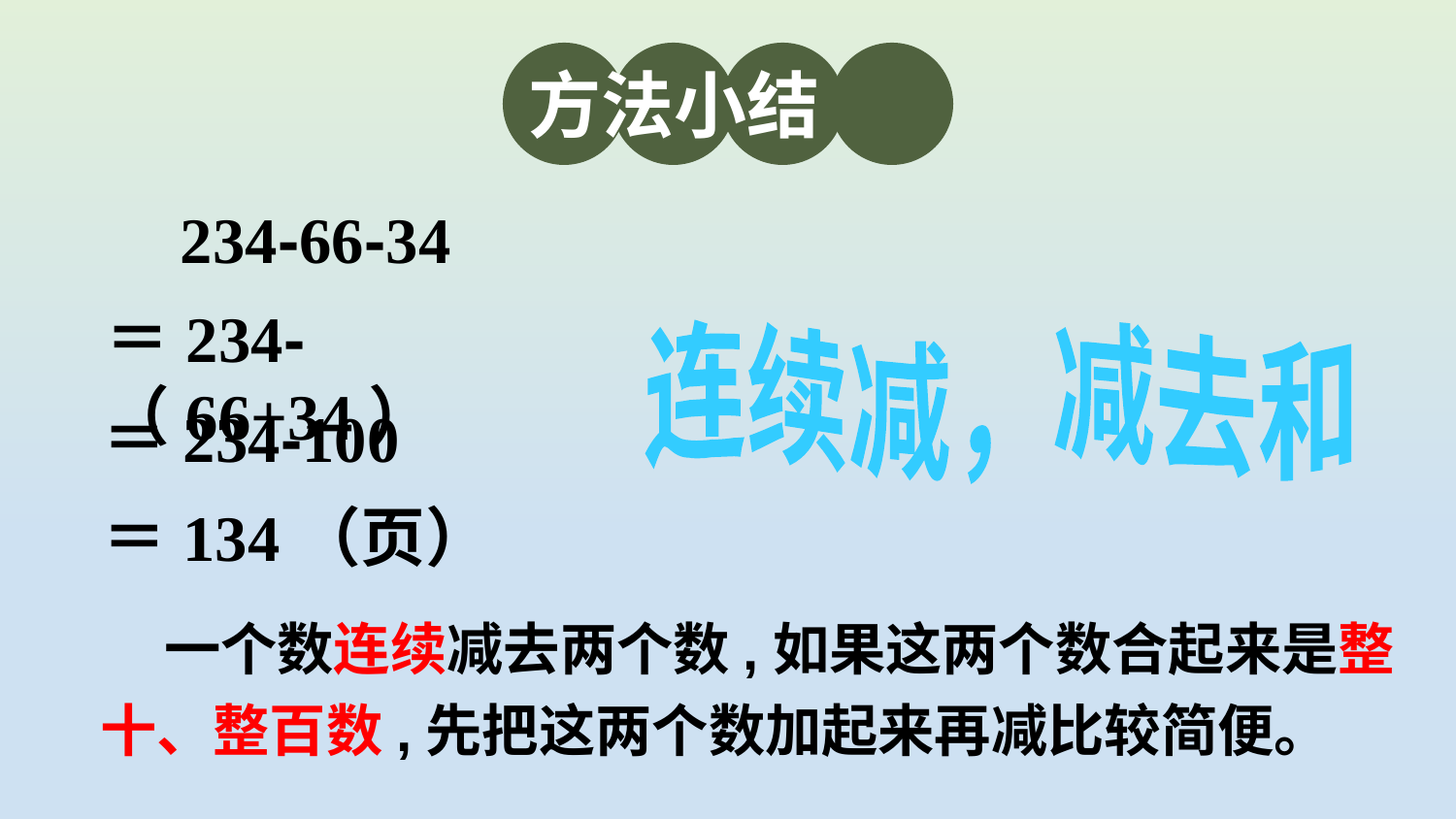

方法小结
234-66-34
＝234-（66+34）
连续减，减去和
＝234-100
＝134（页）
    一个数连续减去两个数,如果这两个数合起来是整十、整百数,先把这两个数加起来再减比较简便。